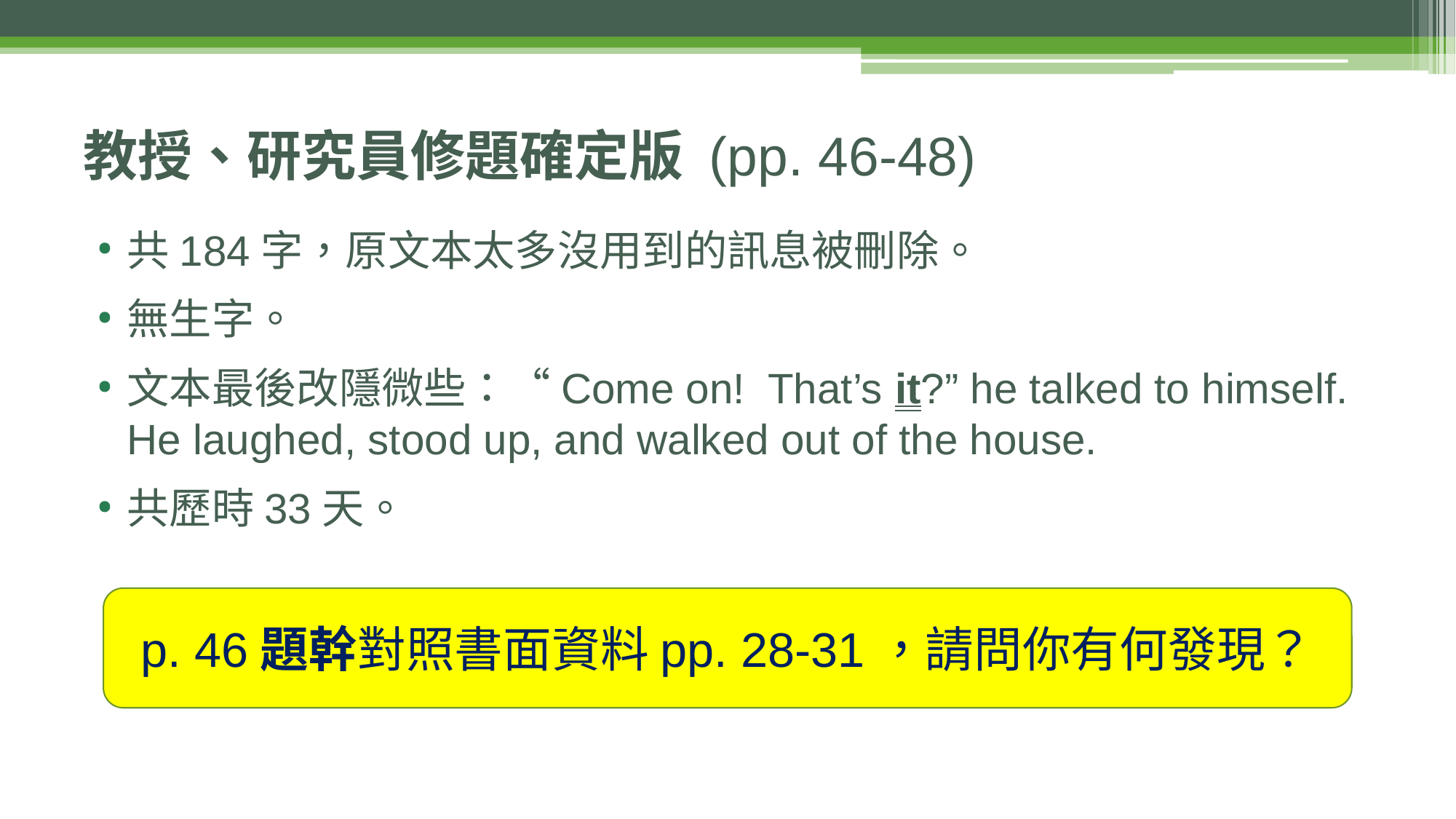

# 教授、研究員修題確定版 (pp. 46-48)
共184字，原文本太多沒用到的訊息被刪除。
無生字。
文本最後改隱微些：“Come on!  That’s it?” he talked to himself.  He laughed, stood up, and walked out of the house.
共歷時33天。
p. 46題幹對照書面資料pp. 28-31，請問你有何發現？